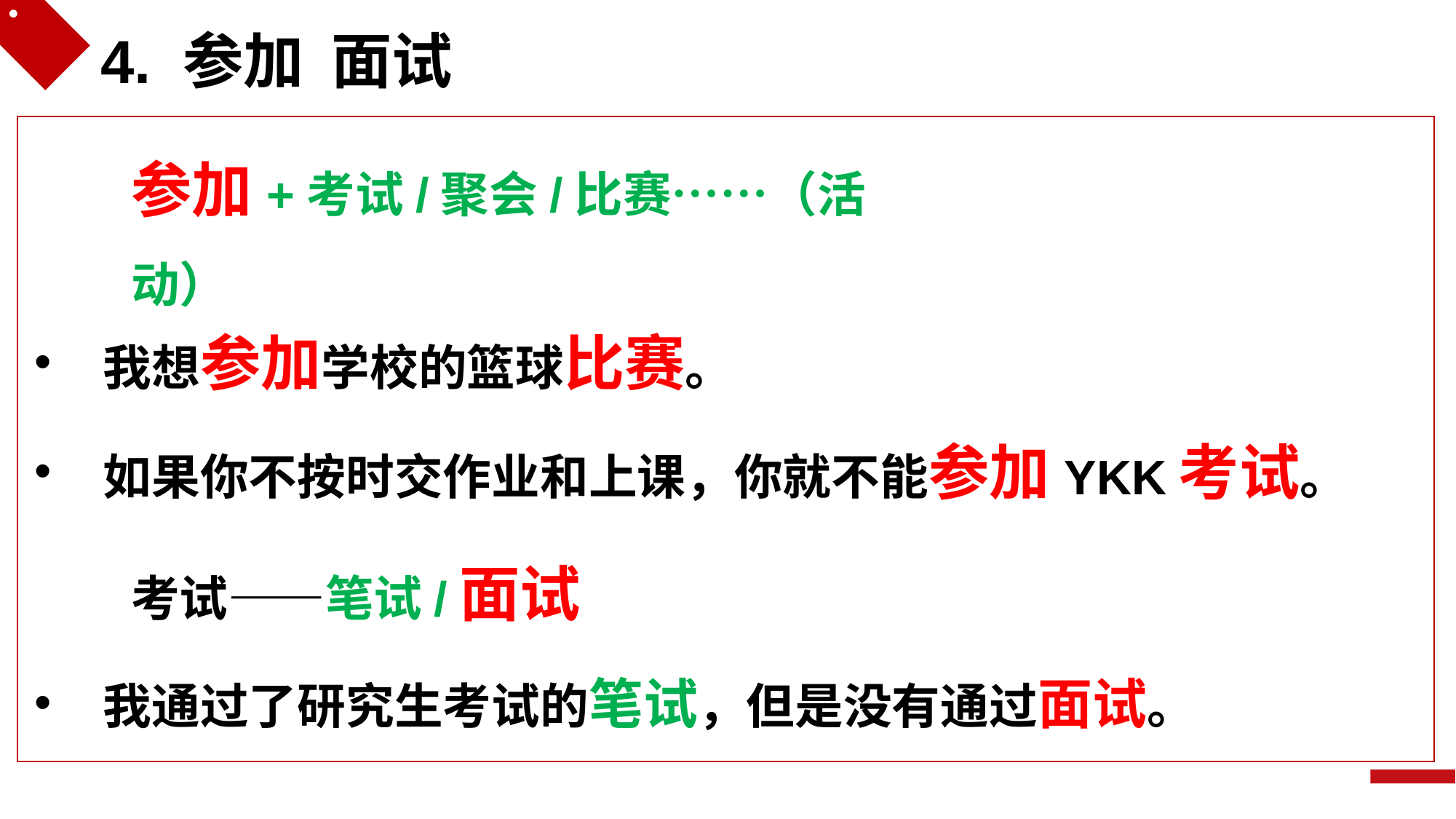

4. 参加  面试

参加+考试/聚会/比赛……（活动）
我想参加学校的篮球比赛。
如果你不按时交作业和上课，你就不能参加YKK考试。
考试——笔试/面试
我通过了研究生考试的笔试，但是没有通过面试。